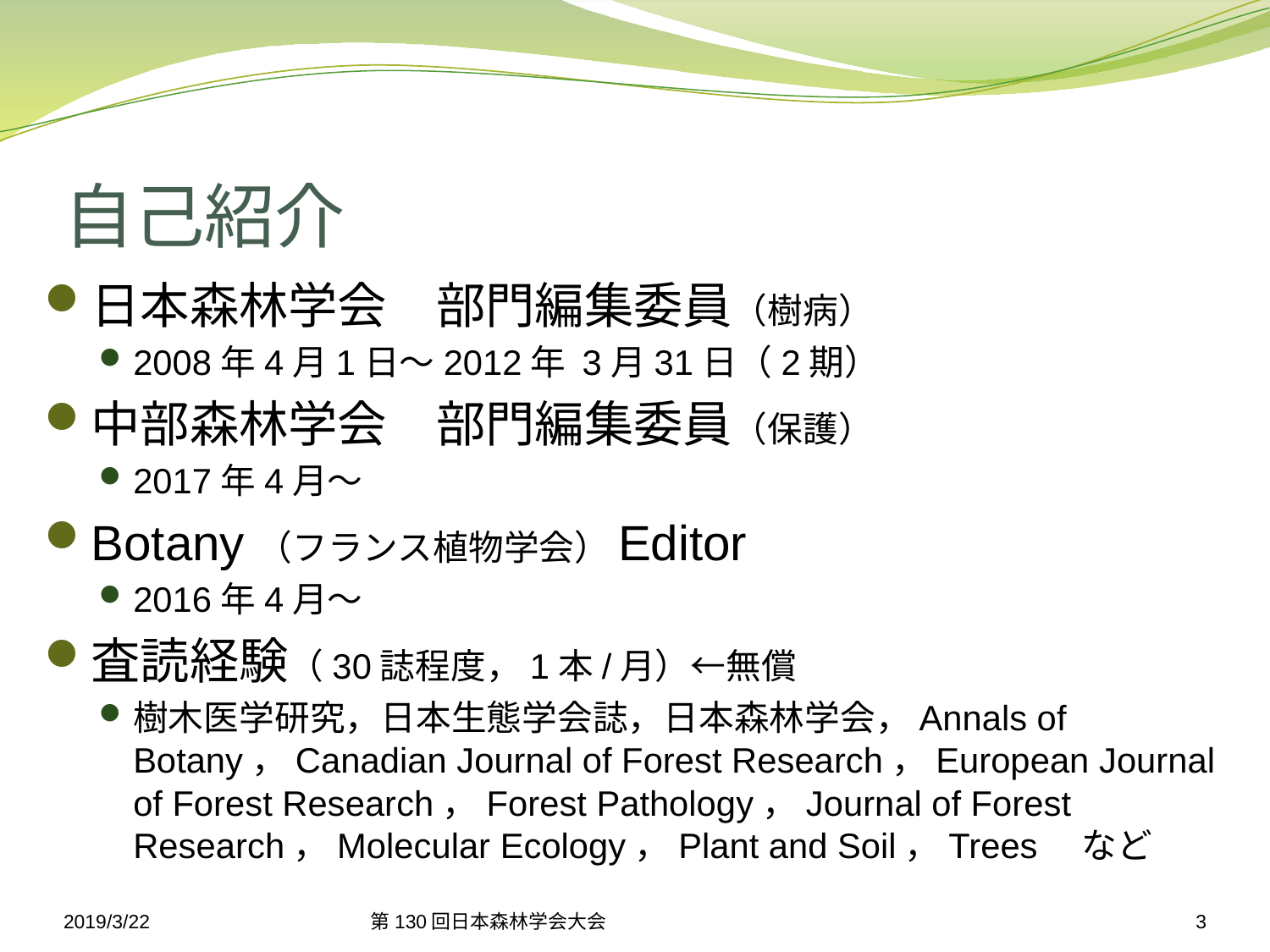

# 自己紹介
日本森林学会　部門編集委員（樹病）
2008年4月1日～2012年 3月31日（2期）
中部森林学会　部門編集委員（保護）
2017年4月～
Botany（フランス植物学会）Editor
2016年4月～
査読経験（30誌程度，1本/月）←無償
樹木医学研究，日本生態学会誌，日本森林学会，Annals of Botany，Canadian Journal of Forest Research，European Journal of Forest Research，Forest Pathology，Journal of Forest Research，Molecular Ecology，Plant and Soil，Trees　など
2019/3/22
第130回日本森林学会大会
3